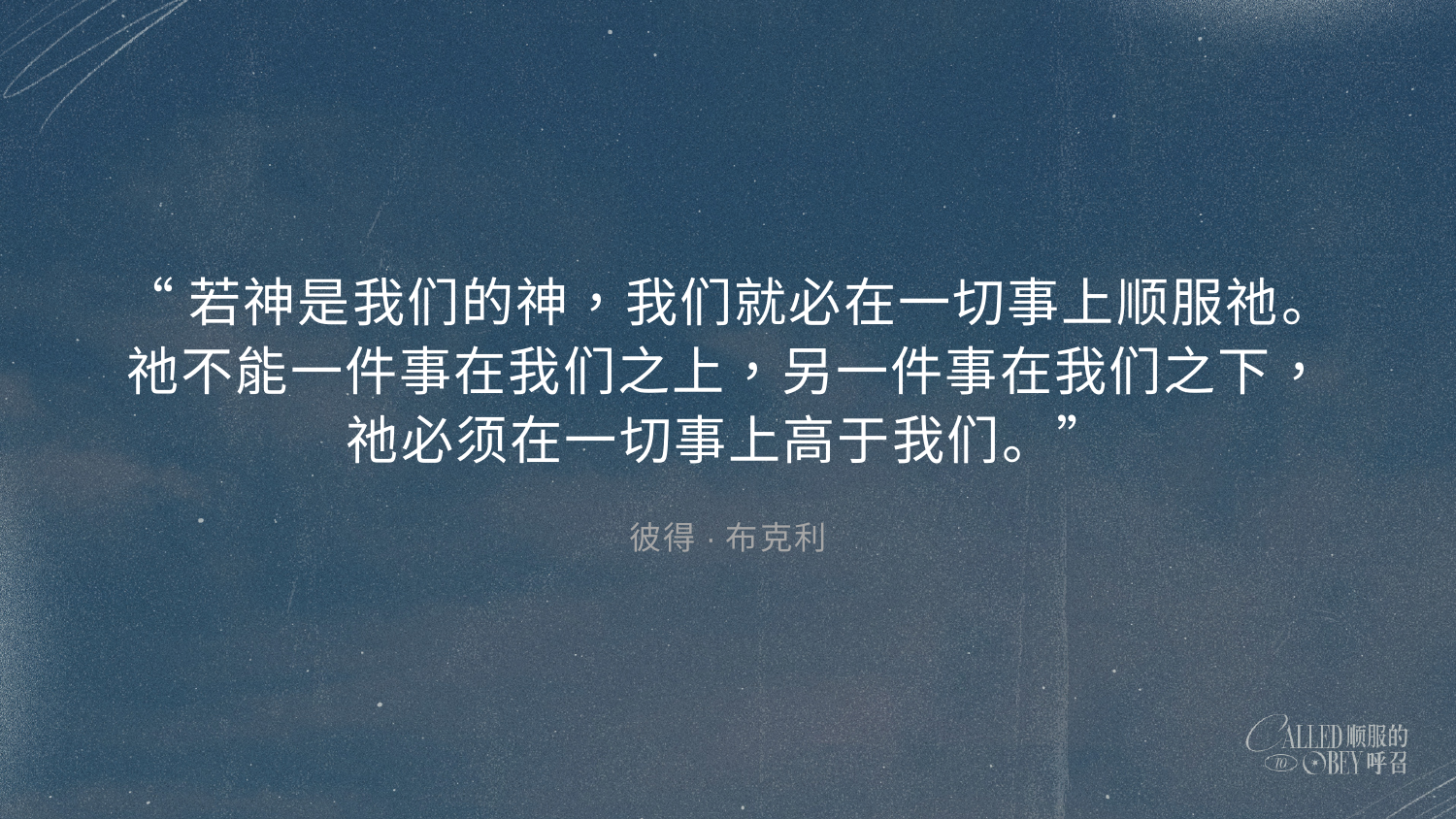

“若神是我们的神，我们就必在一切事上顺服祂。
祂不能一件事在我们之上，另一件事在我们之下，祂必须在一切事上高于我们。”

彼得·布克利